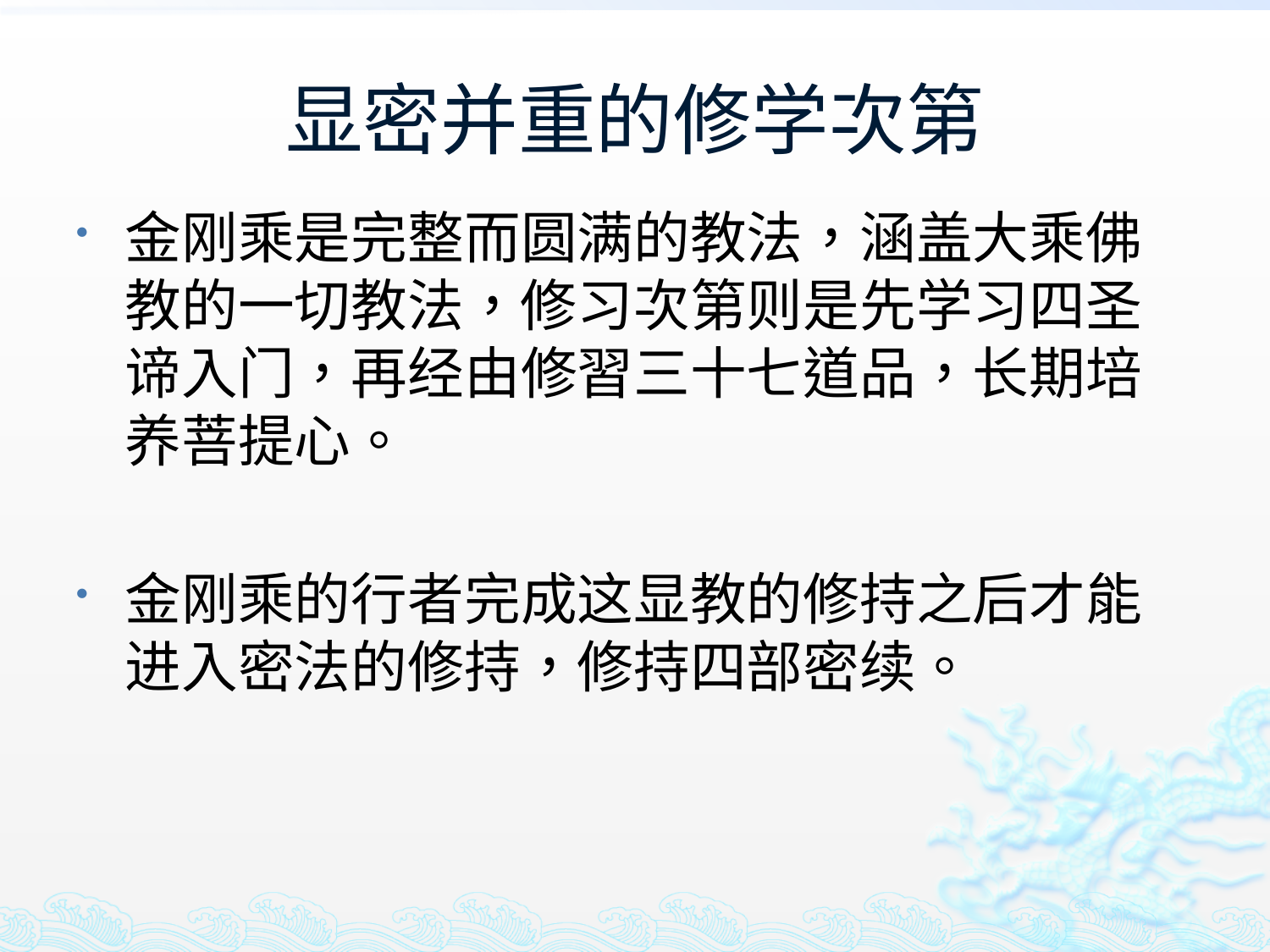

# 显密并重的修学次第
金刚乘是完整而圆满的教法，涵盖大乘佛教的一切教法，修习次第则是先学习四圣谛入门，再经由修習三十七道品，长期培养菩提心。

金刚乘的行者完成这显教的修持之后才能进入密法的修持，修持四部密续。